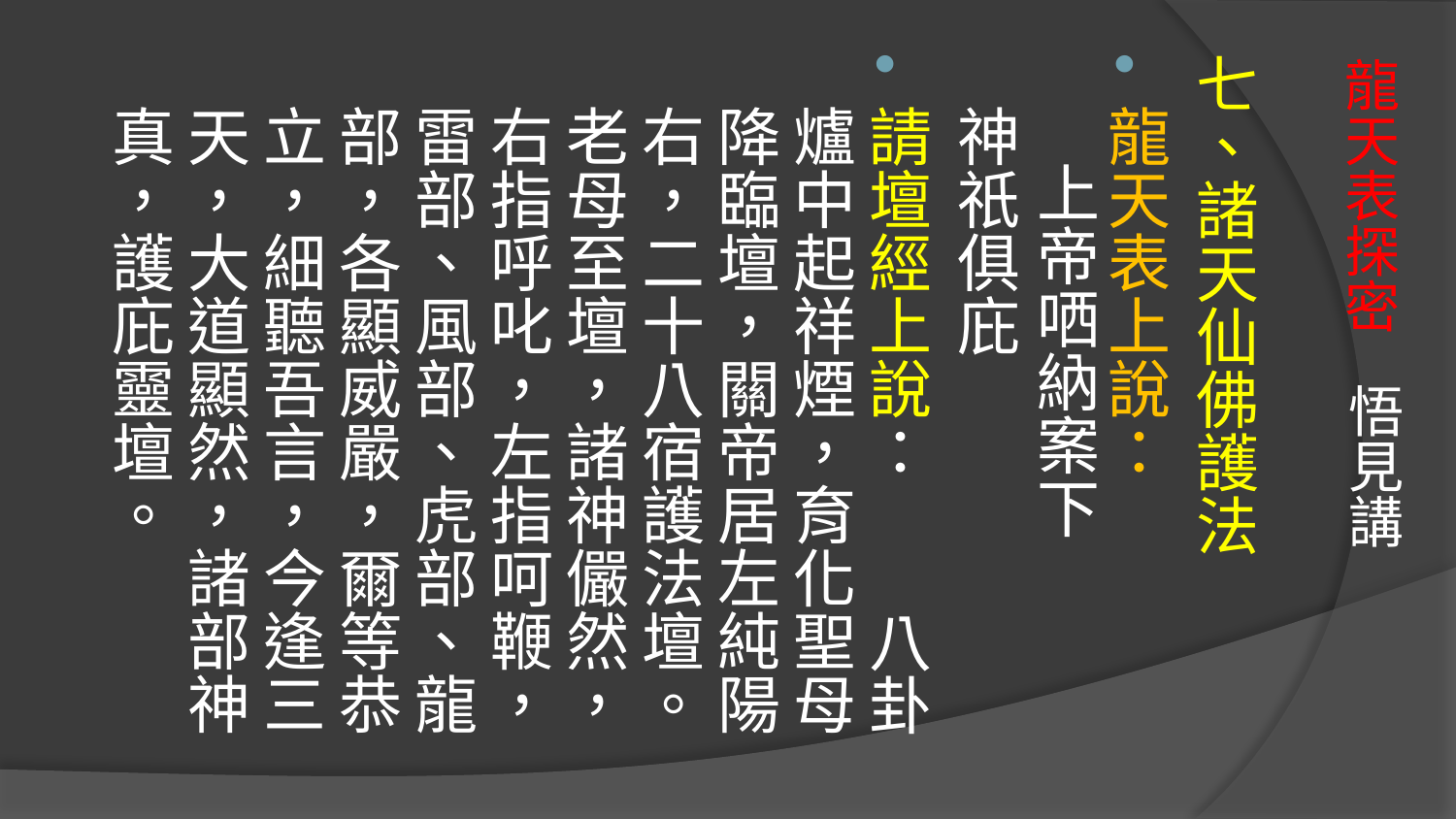

七、諸天仙佛護法
龍天表上說：                         上帝哂納案下               神祇俱庇
請壇經上說：         八卦爐中起祥煙，育化聖母降臨壇，關帝居左純陽右，二十八宿護法壇。老母至壇，諸神儼然，右指呼叱，左指呵鞭，雷部、風部、虎部、龍部，各顯威嚴，爾等恭立，細聽吾言，今逢三天，大道顯然，諸部神真，護庇靈壇。

# 龍天表探密    悟見講